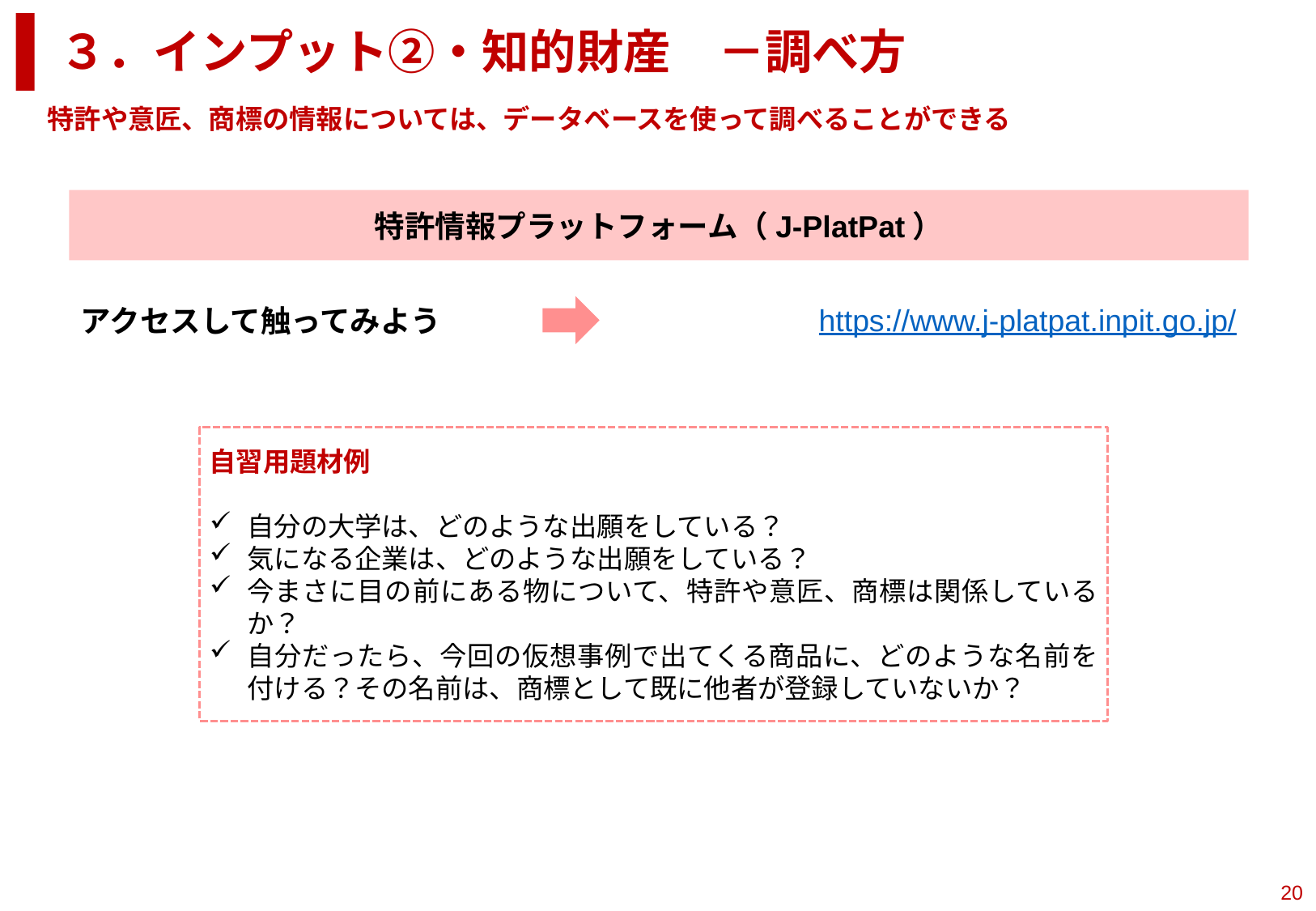

３．インプット②・知的財産　－調べ方
特許や意匠、商標の情報については、データベースを使って調べることができる
特許情報プラットフォーム（J-PlatPat）
https://www.j-platpat.inpit.go.jp/
アクセスして触ってみよう

自習用題材例

自分の大学は、どのような出願をしている？
気になる企業は、どのような出願をしている？
今まさに目の前にある物について、特許や意匠、商標は関係しているか？
自分だったら、今回の仮想事例で出てくる商品に、どのような名前を付ける？その名前は、商標として既に他者が登録していないか？
20